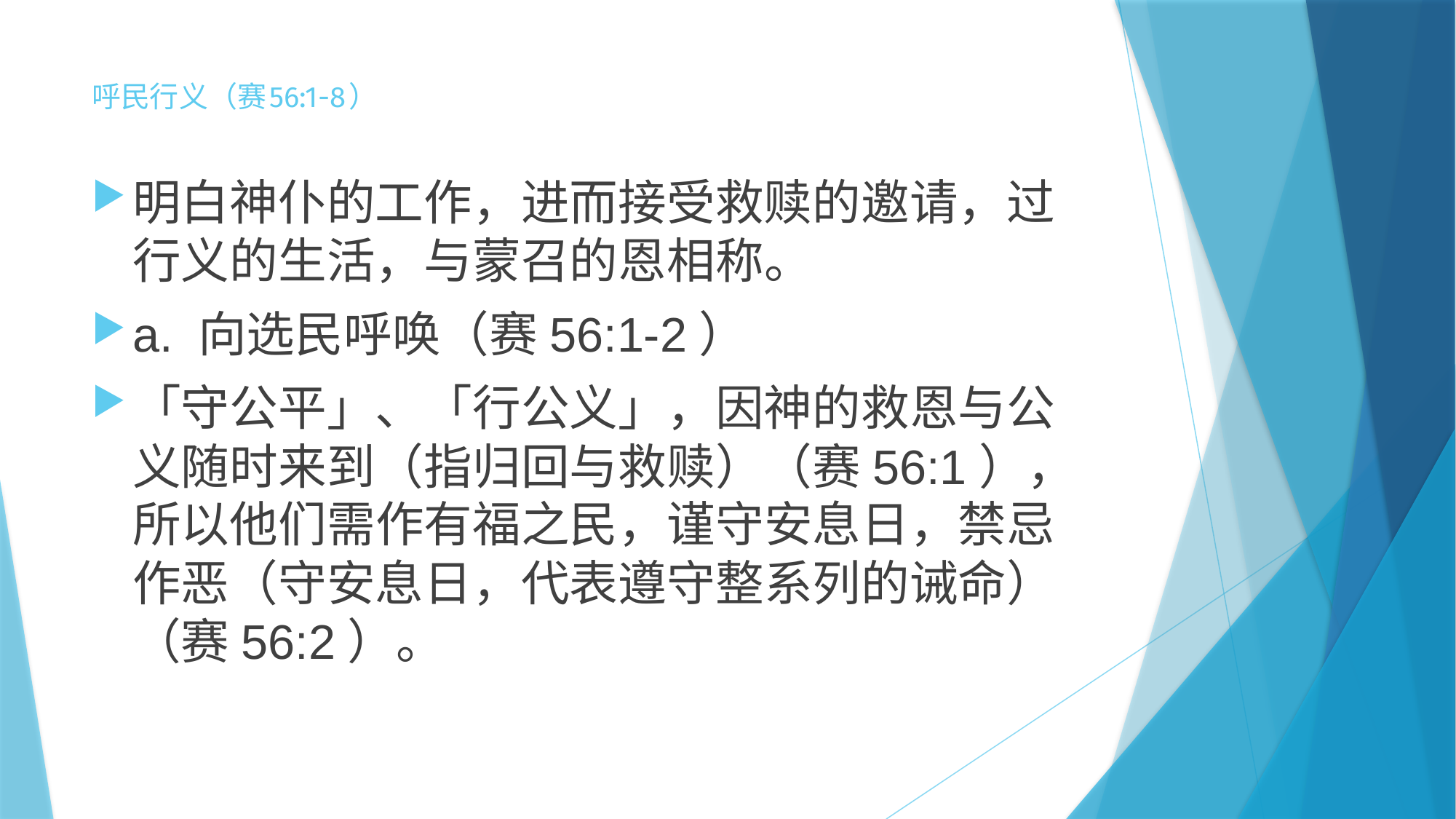

# 呼民行义（赛56:1-8）
明白神仆的工作，进而接受救赎的邀请，过行义的生活，与蒙召的恩相称。
a. 向选民呼唤（赛56:1-2）
「守公平」、「行公义」，因神的救恩与公义随时来到（指归回与救赎）（赛56:1），所以他们需作有福之民，谨守安息日，禁忌作恶（守安息日，代表遵守整系列的诫命）（赛56:2）。